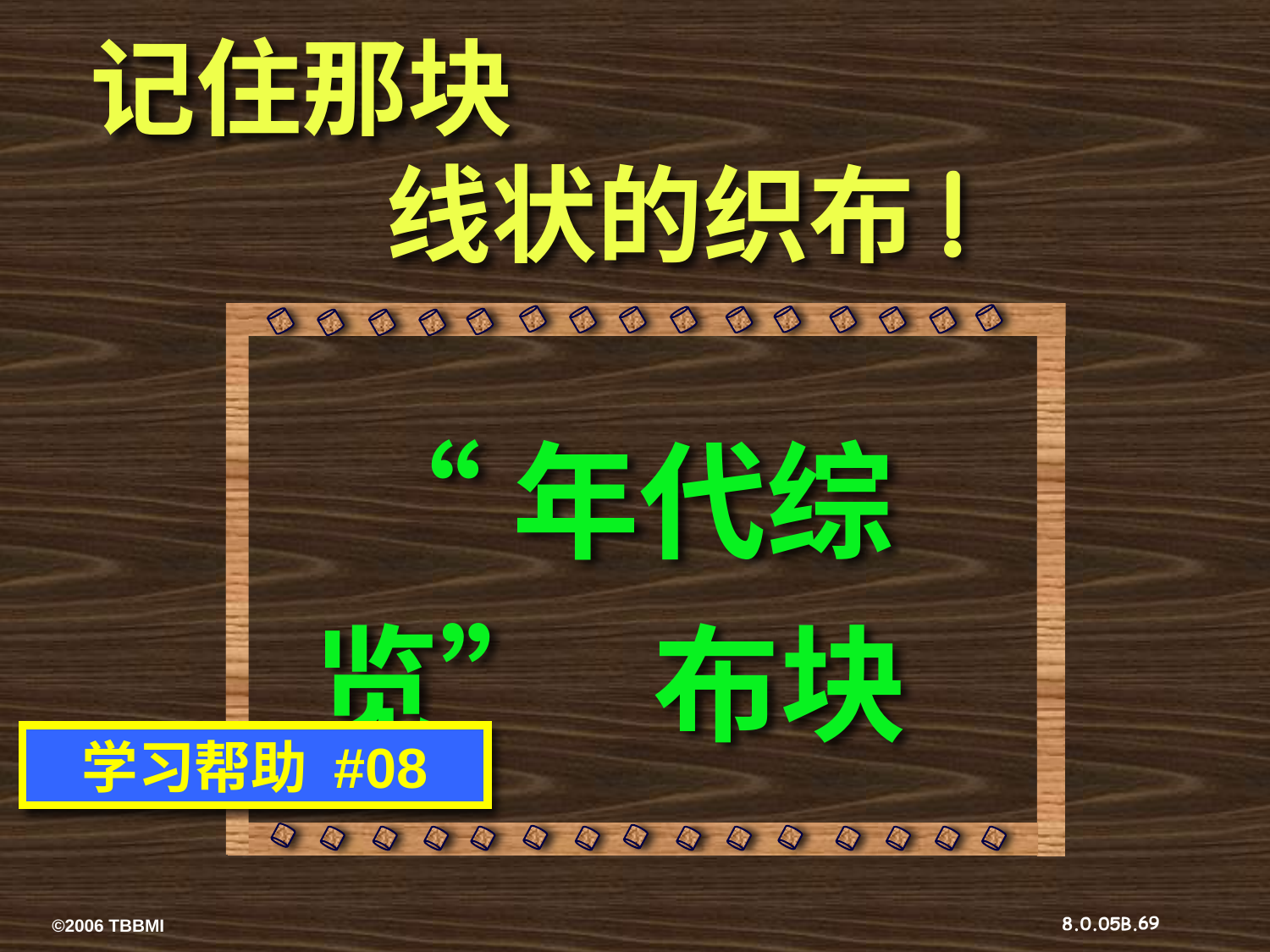

记住那块                                线状的织布!

“年代综览”   布块

学习帮助 #08

8.0.05B.
69
©2006 TBBMI